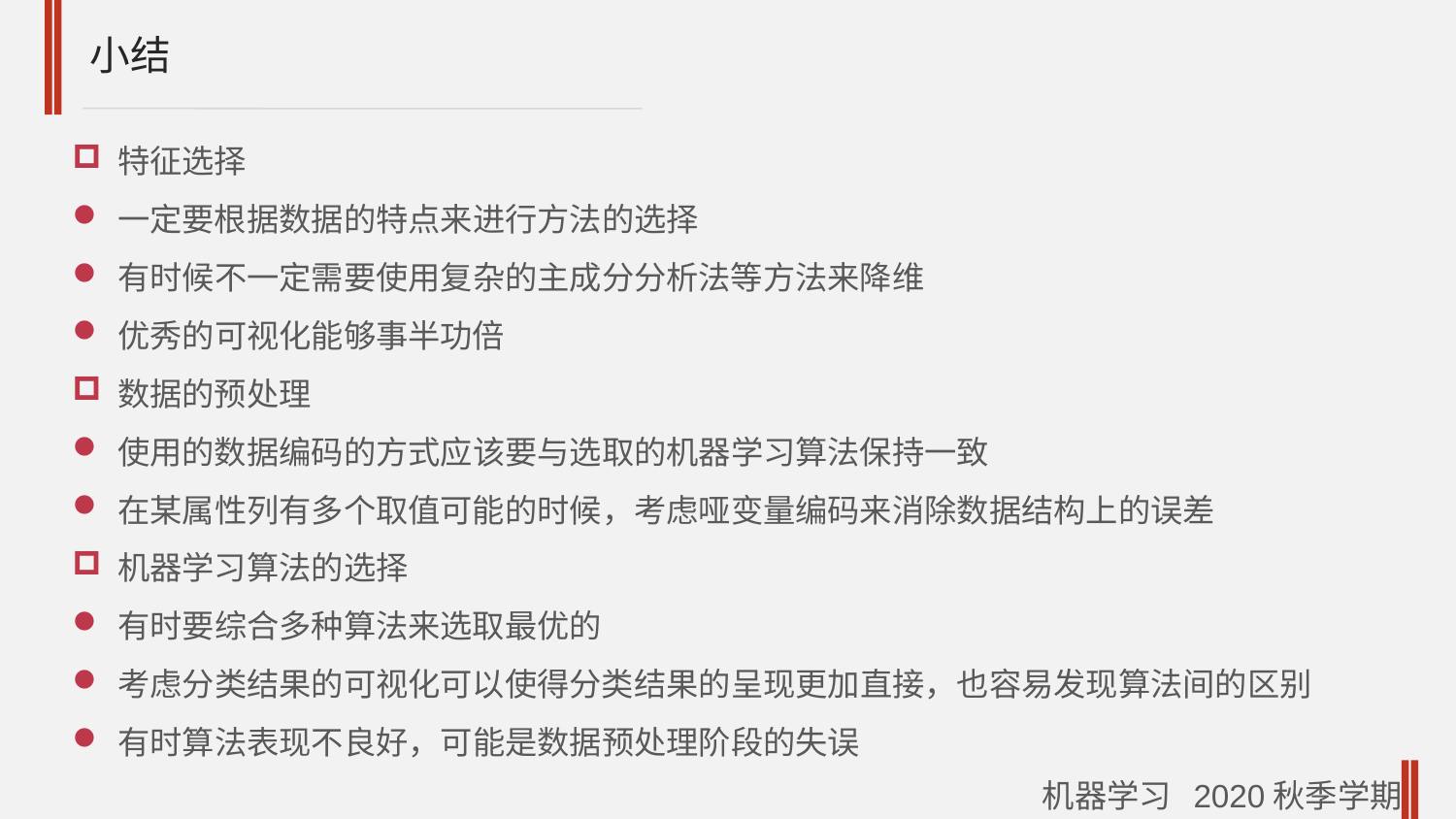

小结

特征选择
一定要根据数据的特点来进行方法的选择
有时候不一定需要使用复杂的主成分分析法等方法来降维
优秀的可视化能够事半功倍
数据的预处理
使用的数据编码的方式应该要与选取的机器学习算法保持一致
在某属性列有多个取值可能的时候，考虑哑变量编码来消除数据结构上的误差
机器学习算法的选择
有时要综合多种算法来选取最优的
考虑分类结果的可视化可以使得分类结果的呈现更加直接，也容易发现算法间的区别
有时算法表现不良好，可能是数据预处理阶段的失误
机器学习  2020秋季学期